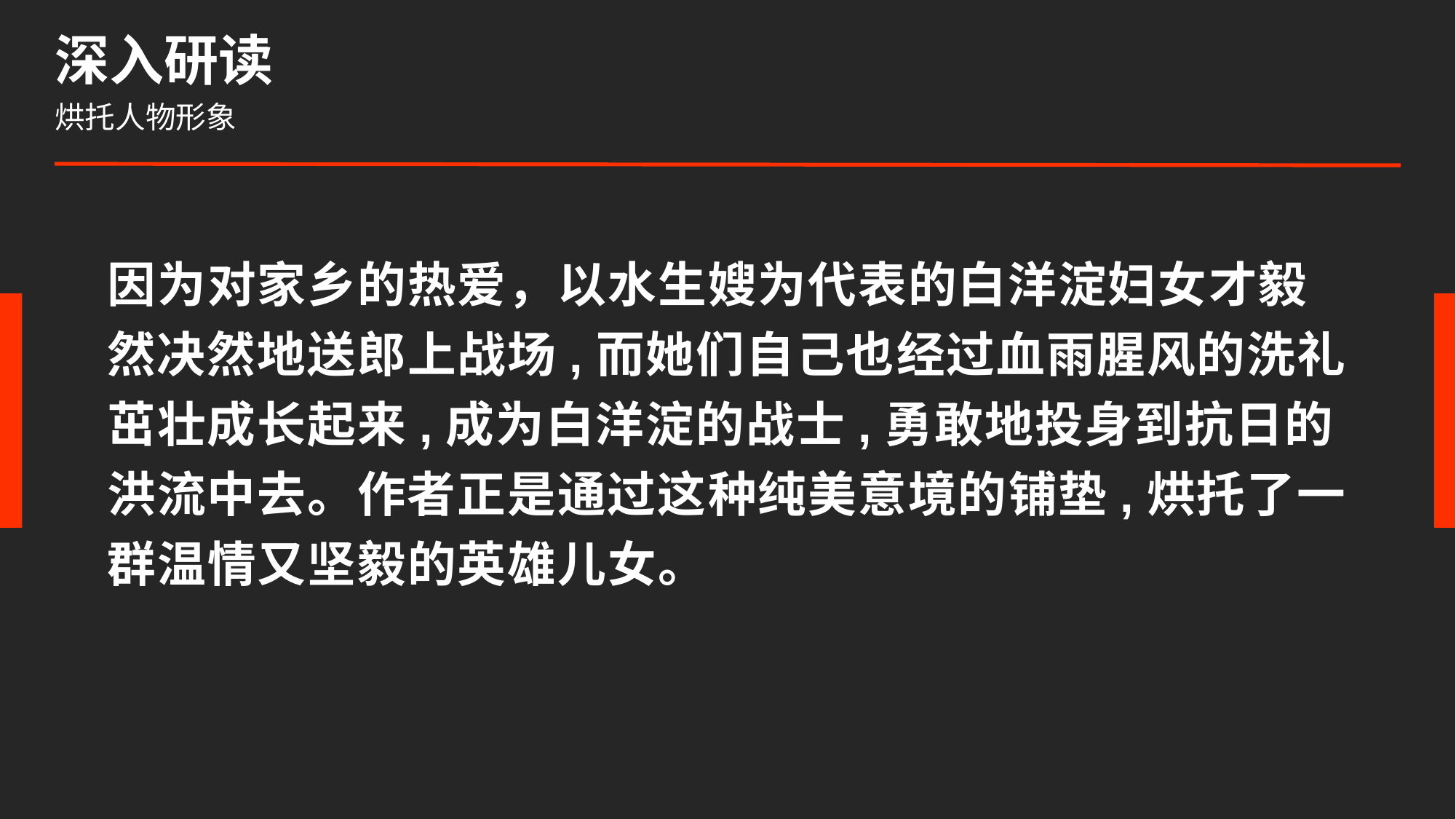

深入研读
烘托人物形象
因为对家乡的热爱，以水生嫂为代表的白洋淀妇女才毅然决然地送郎上战场,而她们自己也经过血雨腥风的洗礼茁壮成长起来,成为白洋淀的战士,勇敢地投身到抗日的洪流中去。作者正是通过这种纯美意境的铺垫,烘托了一群温情又坚毅的英雄儿女。